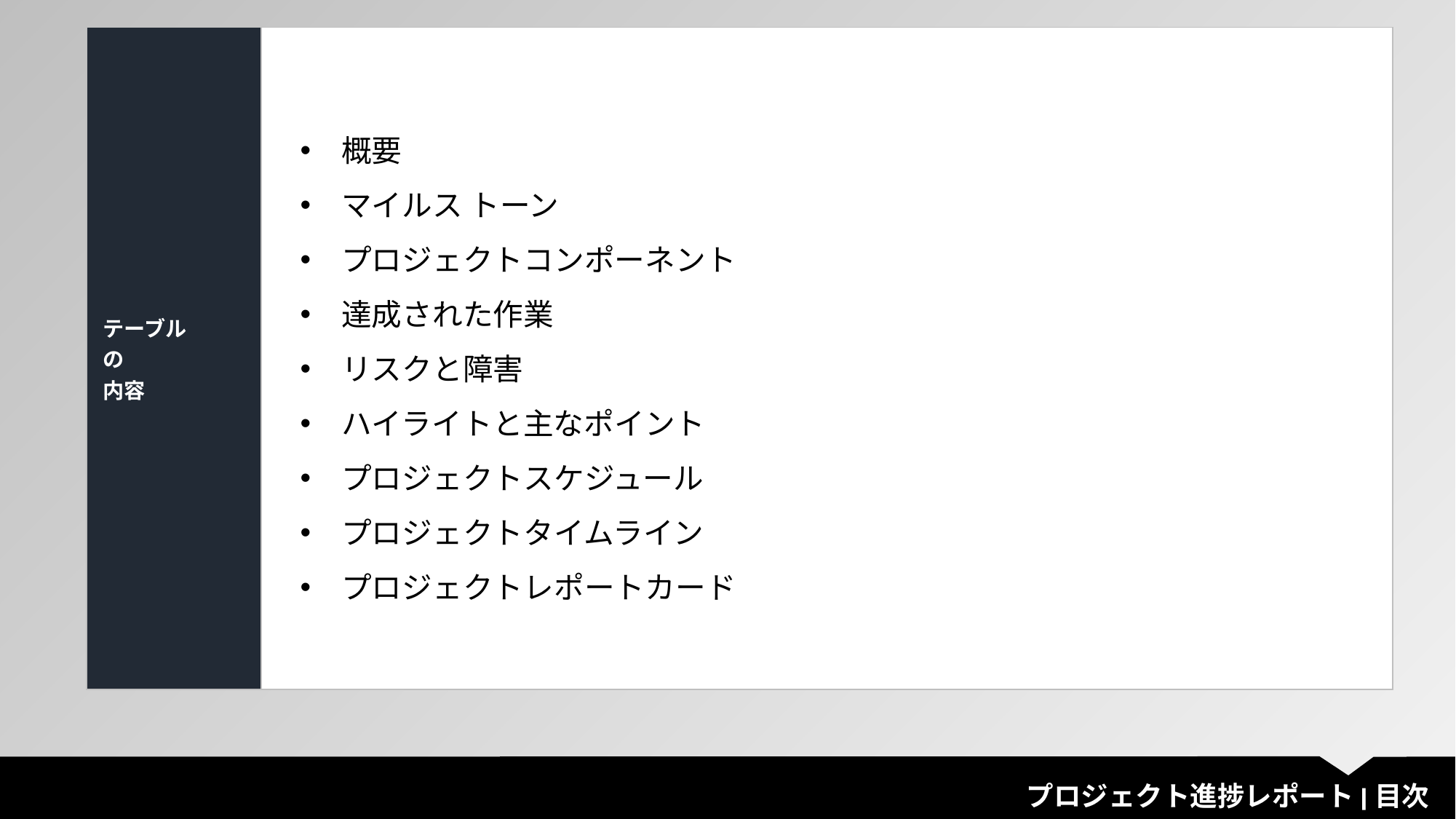

| テーブル の 内容 |  |
| --- | --- |
概要
マイルス トーン
プロジェクトコンポーネント
達成された作業
リスクと障害
ハイライトと主なポイント
プロジェクトスケジュール
プロジェクトタイムライン
プロジェクトレポートカード

プロジェクト進捗レポート|目次